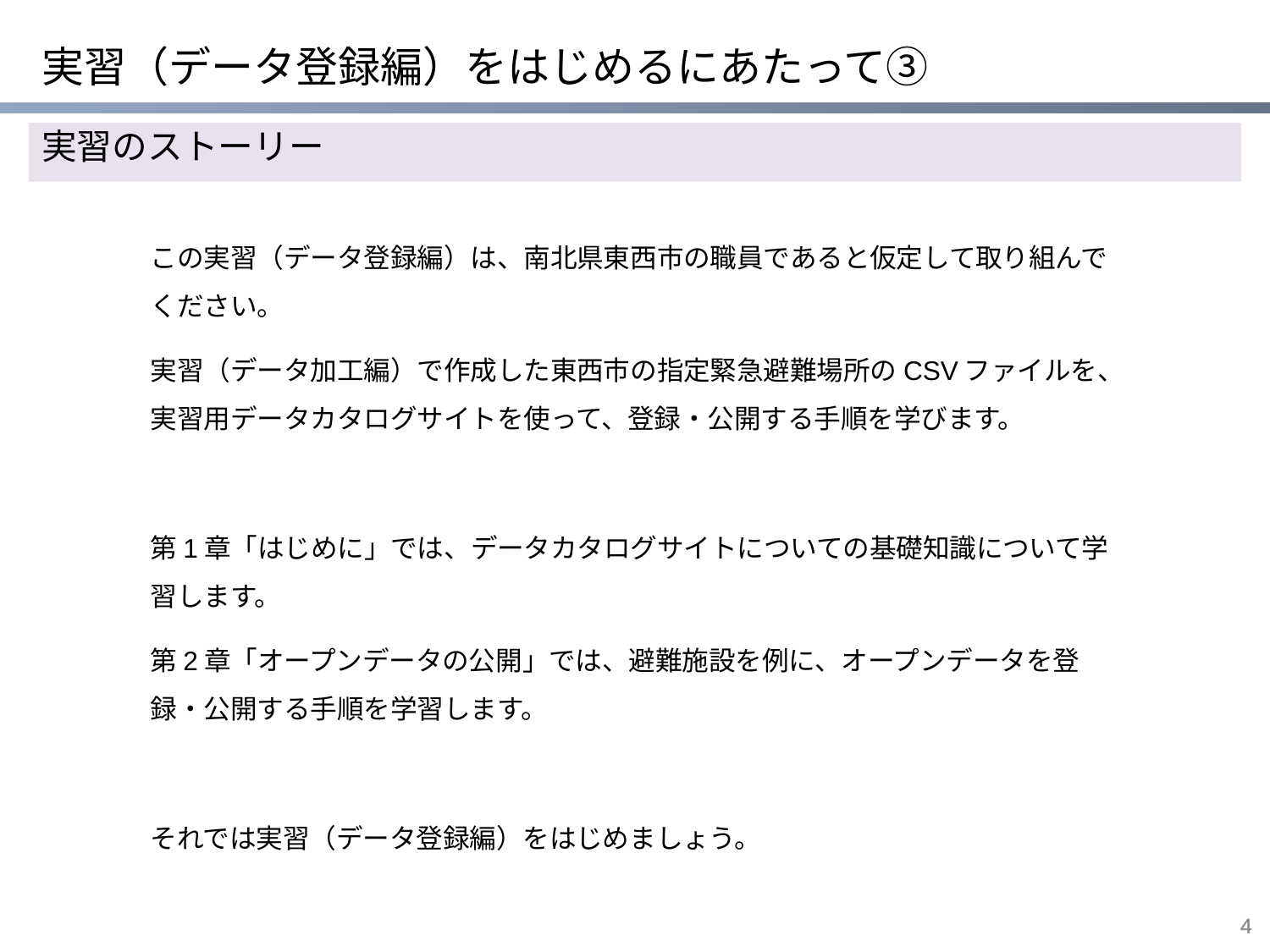

# 実習（データ登録編）をはじめるにあたって③
実習のストーリー
この実習（データ登録編）は、南北県東西市の職員であると仮定して取り組んでください。
実習（データ加工編）で作成した東西市の指定緊急避難場所のCSVファイルを、実習用データカタログサイトを使って、登録・公開する手順を学びます。

第1章「はじめに」では、データカタログサイトについての基礎知識について学習します。
第2章「オープンデータの公開」では、避難施設を例に、オープンデータを登録・公開する手順を学習します。

それでは実習（データ登録編）をはじめましょう。
4